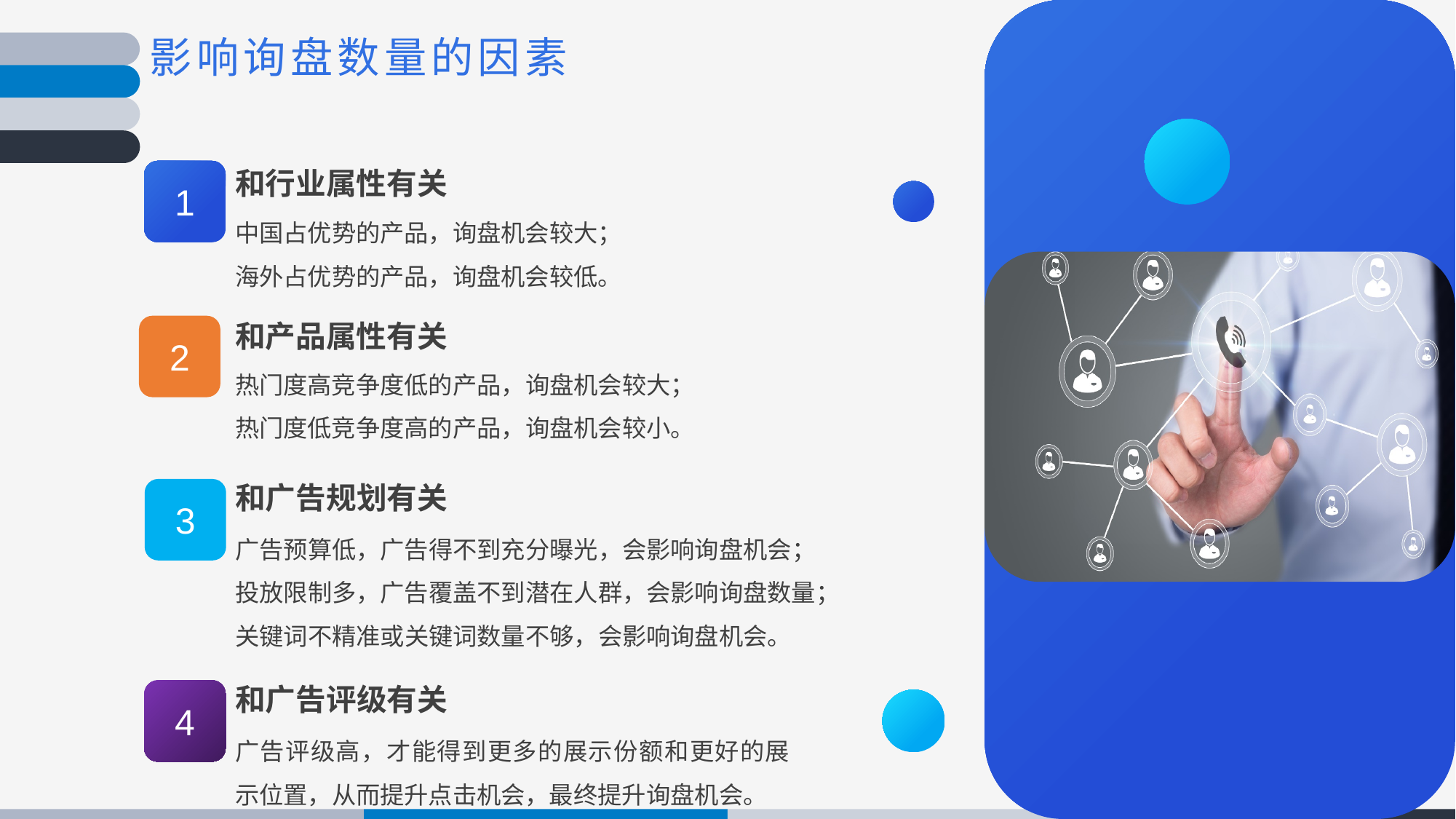

影响询盘数量的因素

和行业属性有关
中国占优势的产品，询盘机会较大；
海外占优势的产品，询盘机会较低。
1

和产品属性有关
热门度高竞争度低的产品，询盘机会较大；
热门度低竞争度高的产品，询盘机会较小。
2
和广告规划有关
广告预算低，广告得不到充分曝光，会影响询盘机会；
投放限制多，广告覆盖不到潜在人群，会影响询盘数量；
关键词不精准或关键词数量不够，会影响询盘机会。
3
和广告评级有关
广告评级高，才能得到更多的展示份额和更好的展示位置，从而提升点击机会，最终提升询盘机会。
4